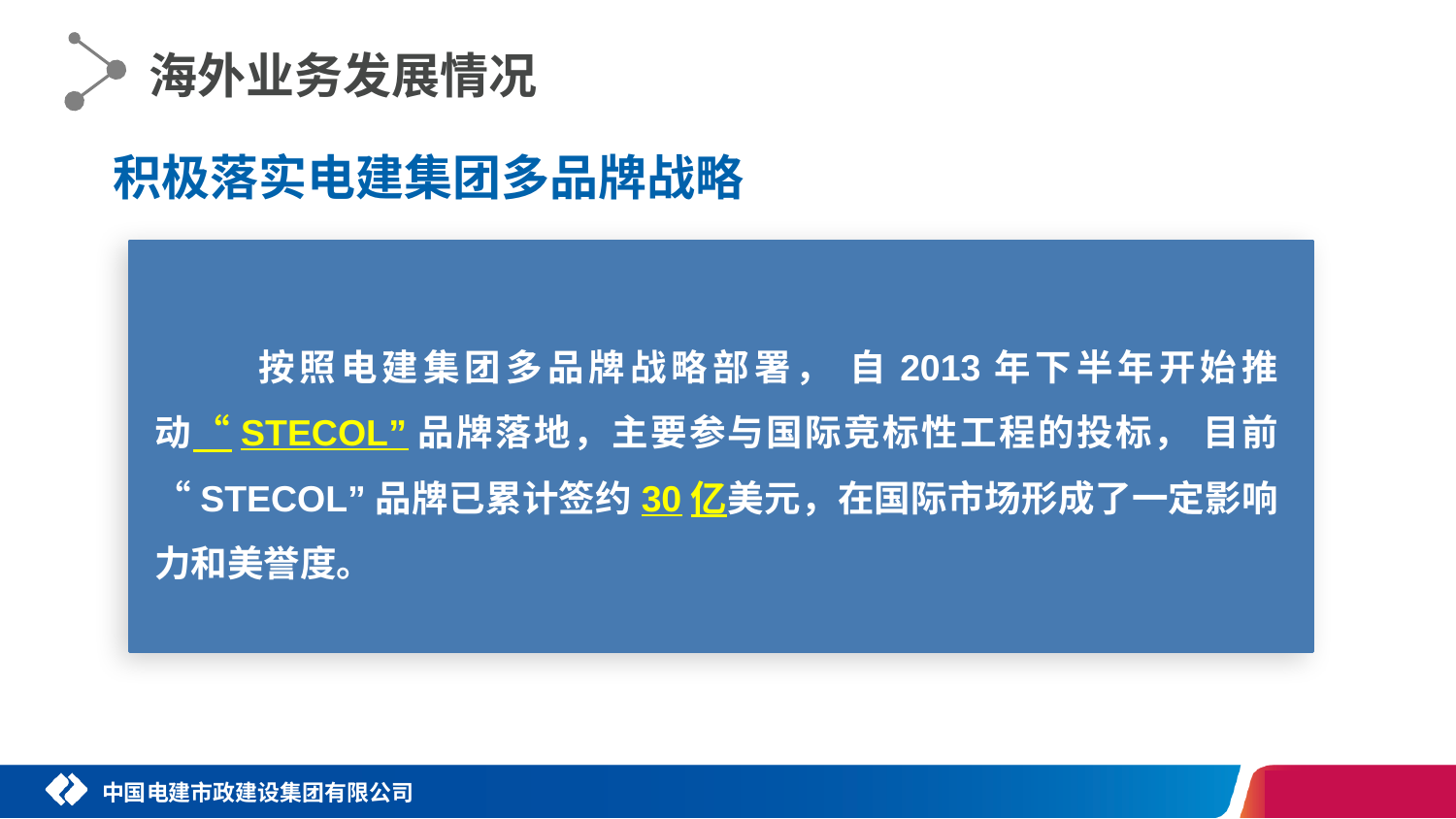

海外业务发展情况
积极落实电建集团多品牌战略

        按照电建集团多品牌战略部署， 自2013年下半年开始推动“STECOL”品牌落地，主要参与国际竞标性工程的投标， 目前“STECOL”品牌已累计签约30亿美元，在国际市场形成了一定影响力和美誉度。